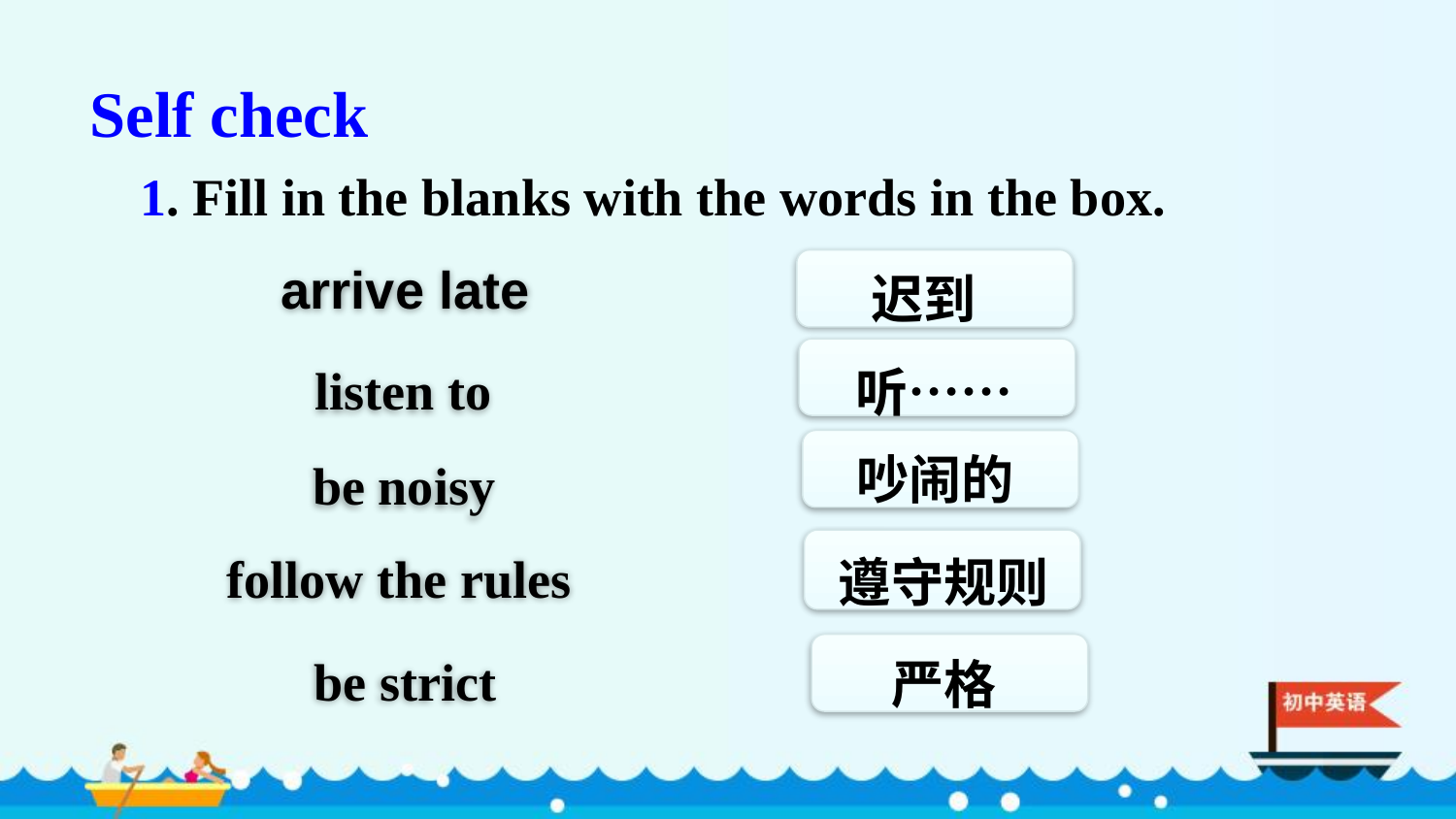

Self check
1. Fill in the blanks with the words in the box.
迟到

arrive late
听……

listen to
吵闹的

be noisy
遵守规则

follow the rules
严格

be strict